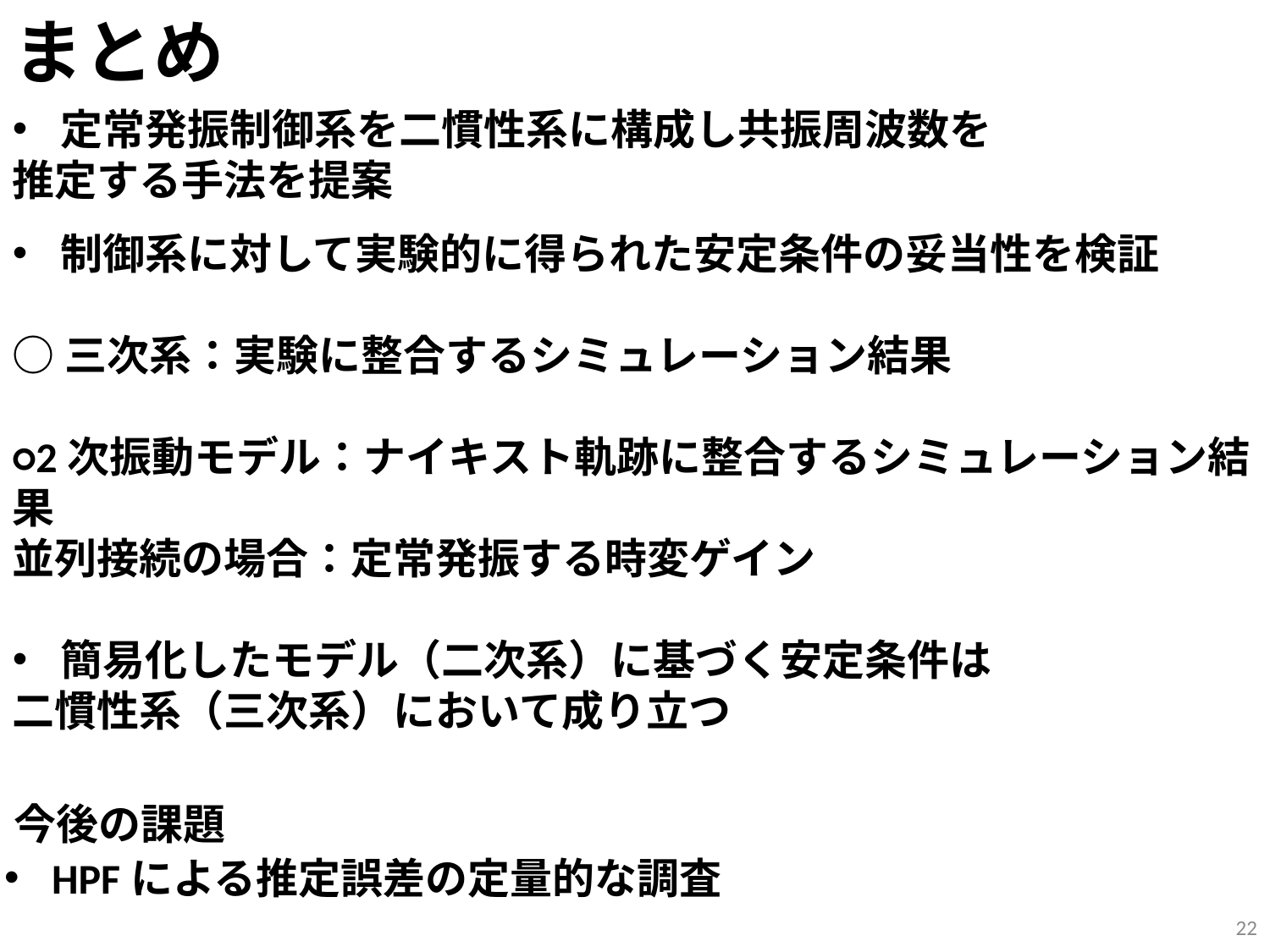

# まとめ
定常発振制御系を二慣性系に構成し共振周波数を
推定する手法を提案

制御系に対して実験的に得られた安定条件の妥当性を検証

○三次系：実験に整合するシミュレーション結果

○2次振動モデル：ナイキスト軌跡に整合するシミュレーション結果
並列接続の場合：定常発振する時変ゲイン

簡易化したモデル（二次系）に基づく安定条件は
二慣性系（三次系）において成り立つ

今後の課題
HPFによる推定誤差の定量的な調査
22